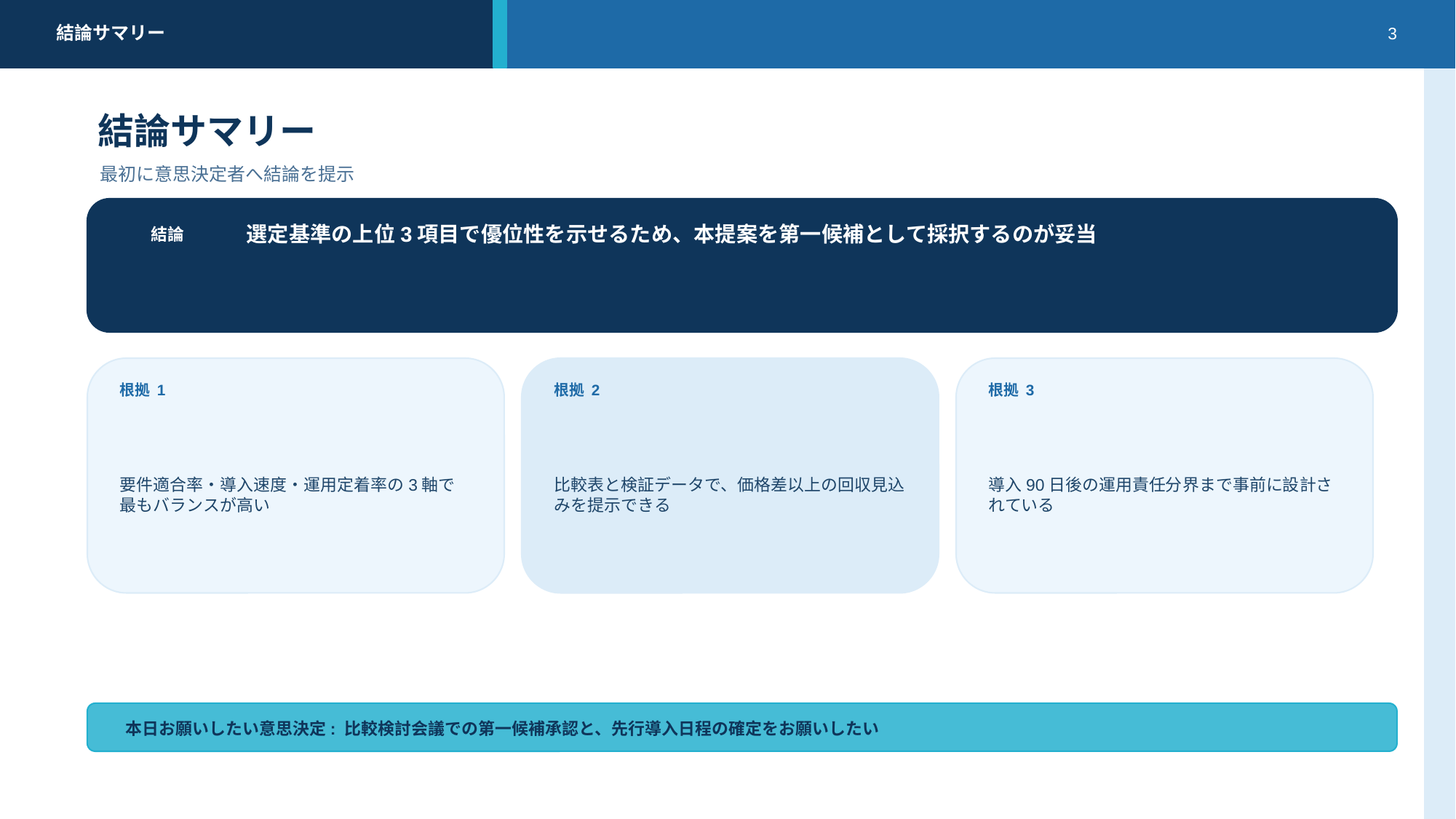

結論サマリー
3

結論サマリー
最初に意思決定者へ結論を提示

選定基準の上位3項目で優位性を示せるため、本提案を第一候補として採択するのが妥当
結論

根拠 1
根拠 2
根拠 3
要件適合率・導入速度・運用定着率の3軸で最もバランスが高い
比較表と検証データで、価格差以上の回収見込みを提示できる
導入90日後の運用責任分界まで事前に設計されている

本日お願いしたい意思決定: 比較検討会議での第一候補承認と、先行導入日程の確定をお願いしたい